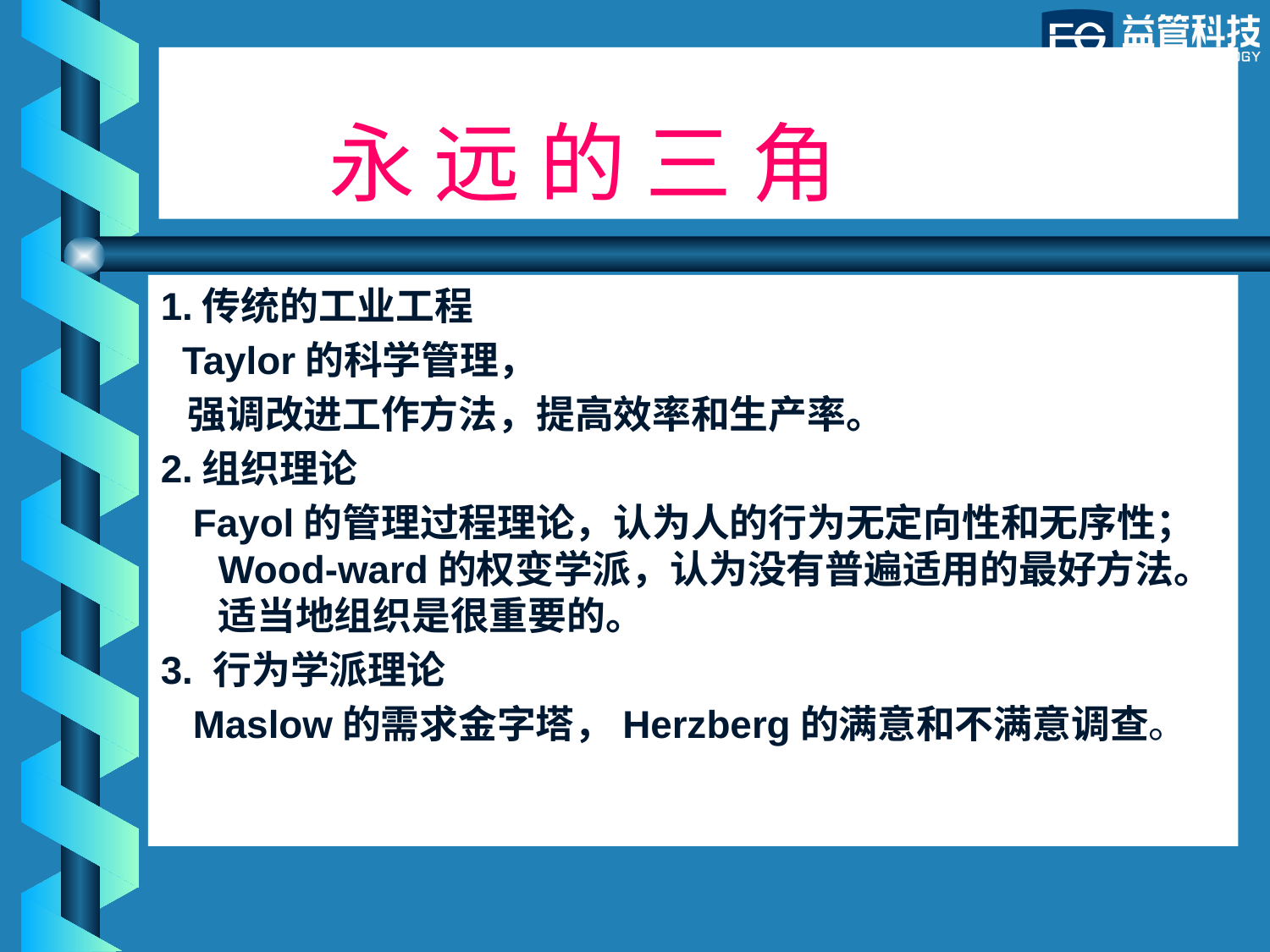

# 永 远 的 三 角
1.传统的工业工程
  Taylor的科学管理，
  强调改进工作方法，提高效率和生产率。
2.组织理论
   Fayol的管理过程理论，认为人的行为无定向性和无序性； Wood-ward的权变学派，认为没有普遍适用的最好方法。适当地组织是很重要的。
3. 行为学派理论
   Maslow的需求金字塔，Herzberg的满意和不满意调查。